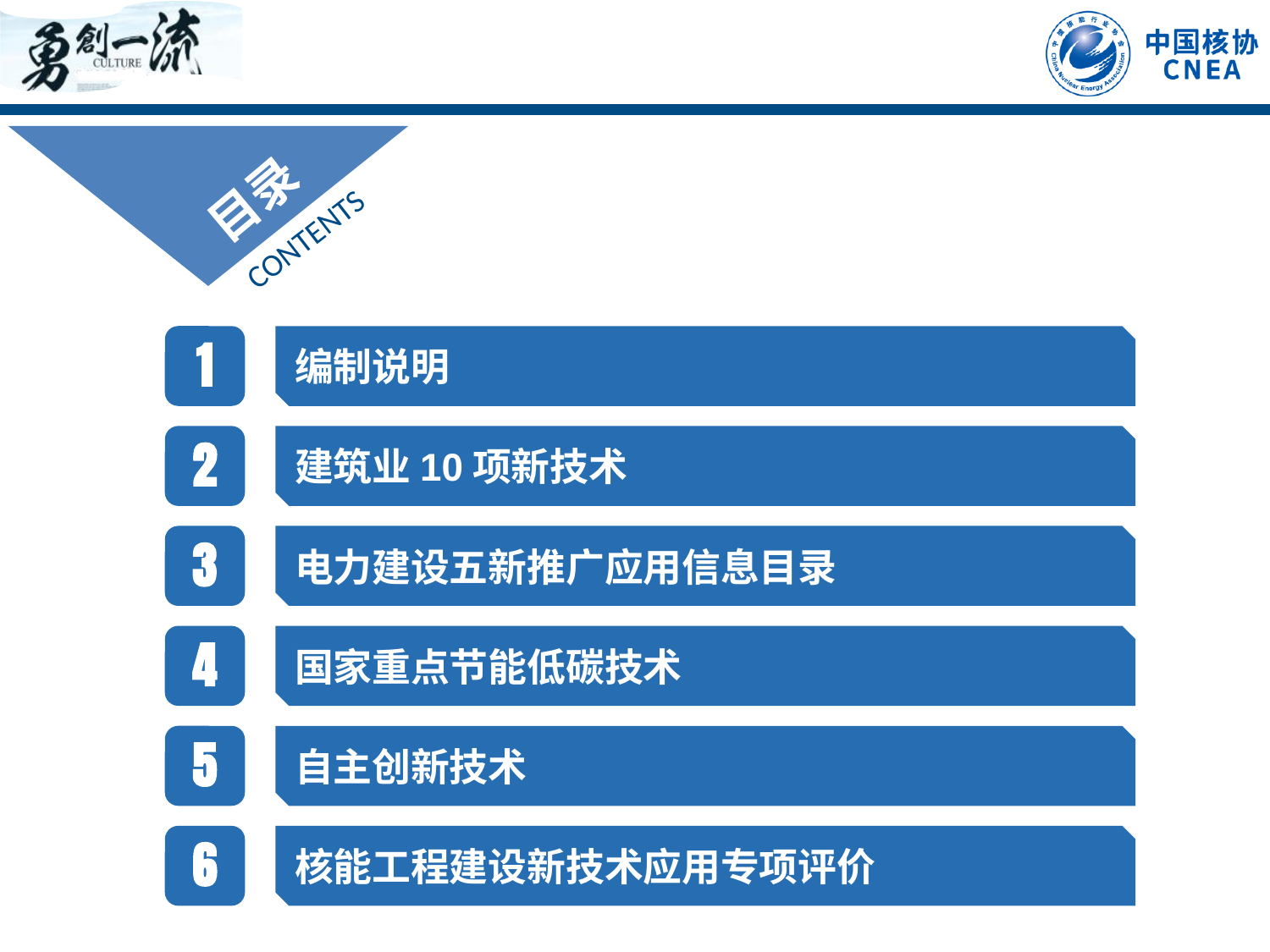

目录
CONTENTS
1
编制说明
2
建筑业10项新技术
3
电力建设五新推广应用信息目录
4
国家重点节能低碳技术
5
自主创新技术
6
核能工程建设新技术应用专项评价